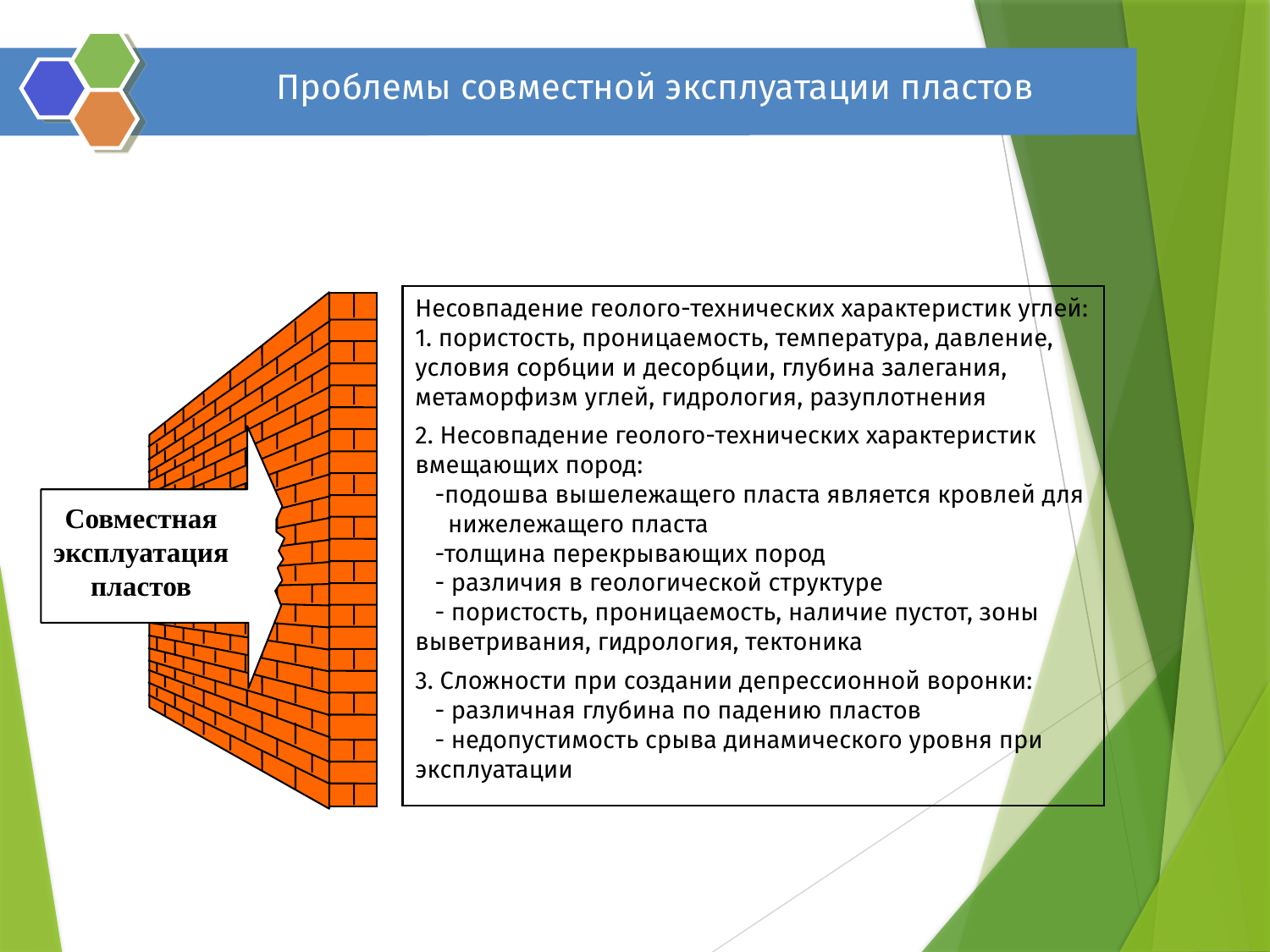

Проблемы совместной эксплуатации пластов
# 研究内容与主要成果
Несовпадение геолого-технических характеристик углей:
1. пористость, проницаемость, температура, давление, условия сорбции и десорбции, глубина залегания, метаморфизм углей, гидрология, разуплотнения

2. Несовпадение геолого-технических характеристик вмещающих пород:
   -подошва вышележащего пласта является кровлей для
     нижележащего пласта
   -толщина перекрывающих пород
   - различия в геологической структуре
   - пористость, проницаемость, наличие пустот, зоны выветривания, гидрология, тектоника
3. Сложности при создании депрессионной воронки:
   - различная глубина по падению пластов
   - недопустимость срыва динамического уровня при эксплуатации

Совместная эксплуатация пластов